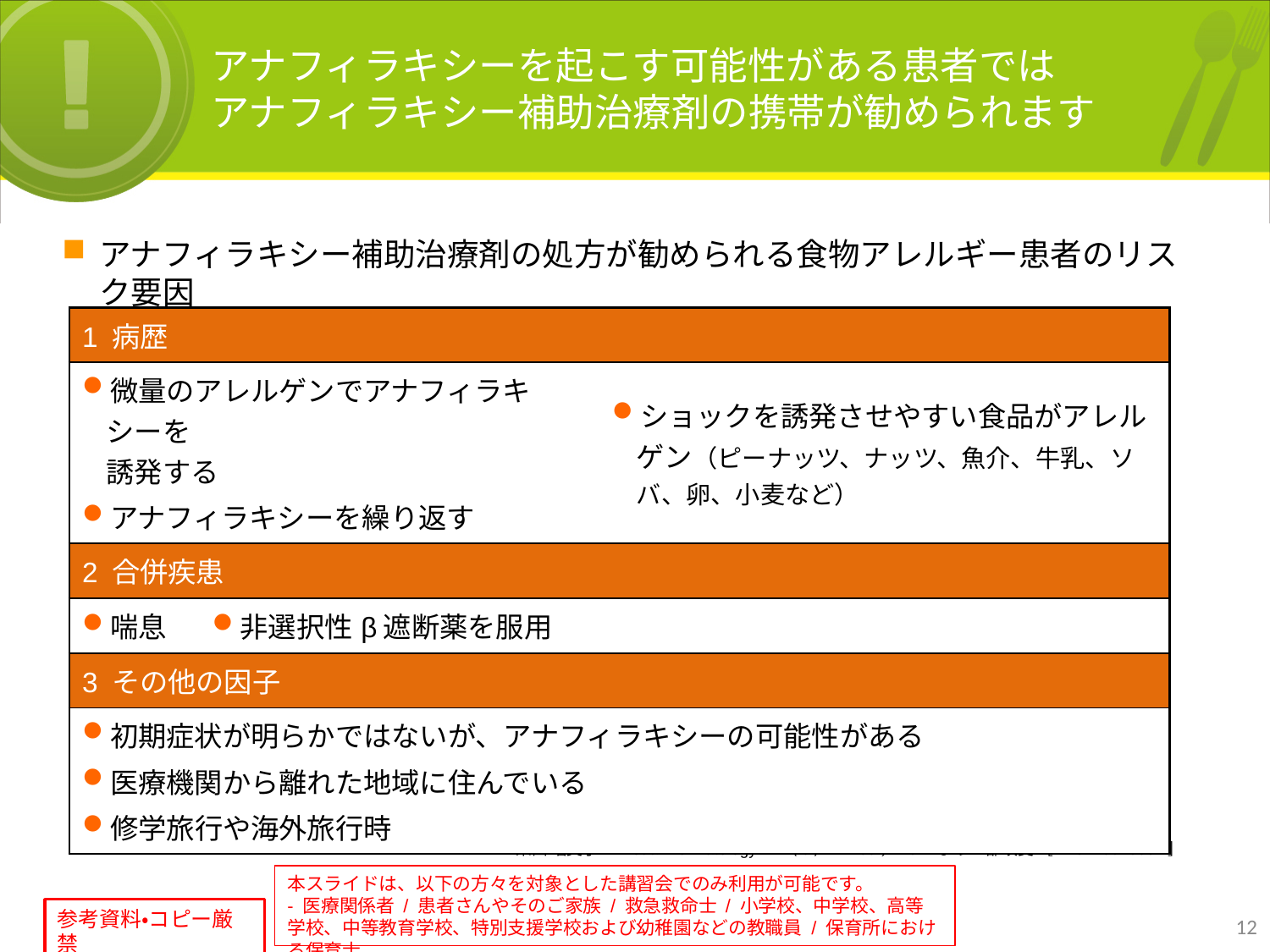

# アナフィラキシーを起こす可能性がある患者では アナフィラキシー補助治療剤の携帯が勧められます
アナフィラキシー補助治療剤の処方が勧められる食物アレルギー患者のリスク要因
| 1 病歴 |  |  |
| --- | --- | --- |
| 微量のアレルゲンでアナフィラキシーを 誘発する アナフィラキシーを繰り返す |  | ショックを誘発させやすい食品がアレルゲン（ピーナッツ、ナッツ、魚介、牛乳、ソバ、卵、小麦など） |
| 2 合併疾患 |  |  |
| 喘息 | 非選択性β遮断薬を服用 |  |
| 3 その他の因子 |  |  |
| 初期症状が明らかではないが、アナフィラキシーの可能性がある 医療機関から離れた地域に住んでいる 修学旅行や海外旅行時 |  |  |
柴田 瑠美子：Visual Dermatology 11（3）：260，2012より一部改変 ［L20120810001］
12